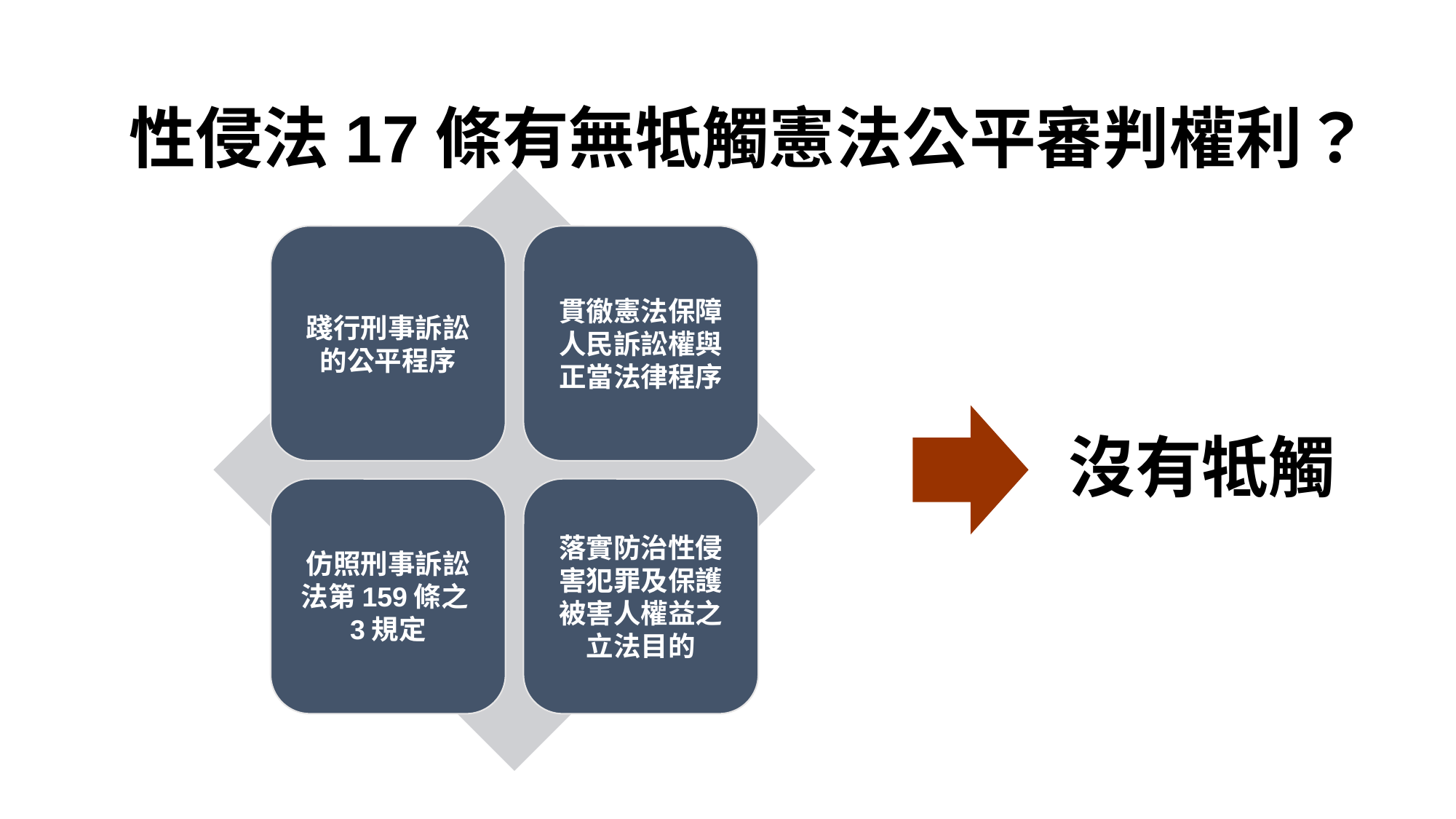

性侵法17條有無牴觸憲法公平審判權利？
踐行刑事訴訟的公平程序
貫徹憲法保障人民訴訟權與正當法律程序
仿照刑事訴訟法第159條之3規定
落實防治性侵害犯罪及保護被害人權益之立法目的
# 沒有牴觸